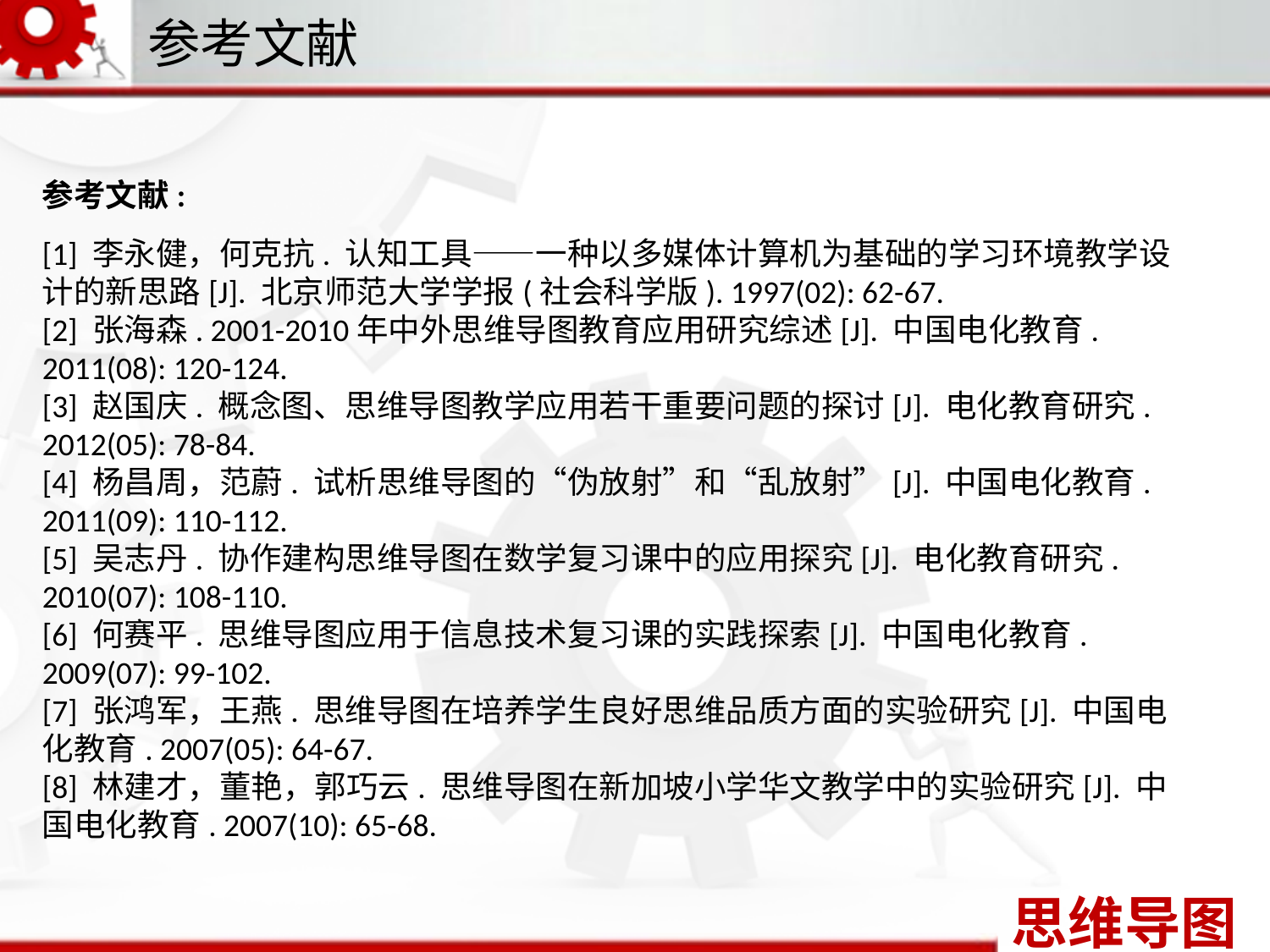

参考文献
参考文献:
[1] 李永健，何克抗. 认知工具——一种以多媒体计算机为基础的学习环境教学设计的新思路[J]. 北京师范大学学报(社会科学版). 1997(02): 62-67.
[2] 张海森. 2001-2010年中外思维导图教育应用研究综述[J]. 中国电化教育. 2011(08): 120-124.
[3] 赵国庆. 概念图、思维导图教学应用若干重要问题的探讨[J]. 电化教育研究. 2012(05): 78-84.
[4] 杨昌周，范蔚. 试析思维导图的“伪放射”和“乱放射”[J]. 中国电化教育. 2011(09): 110-112.
[5] 吴志丹. 协作建构思维导图在数学复习课中的应用探究[J]. 电化教育研究. 2010(07): 108-110.
[6] 何赛平. 思维导图应用于信息技术复习课的实践探索[J]. 中国电化教育. 2009(07): 99-102.
[7] 张鸿军，王燕. 思维导图在培养学生良好思维品质方面的实验研究[J]. 中国电化教育. 2007(05): 64-67.
[8] 林建才，董艳，郭巧云. 思维导图在新加坡小学华文教学中的实验研究[J]. 中国电化教育. 2007(10): 65-68.

思维导图